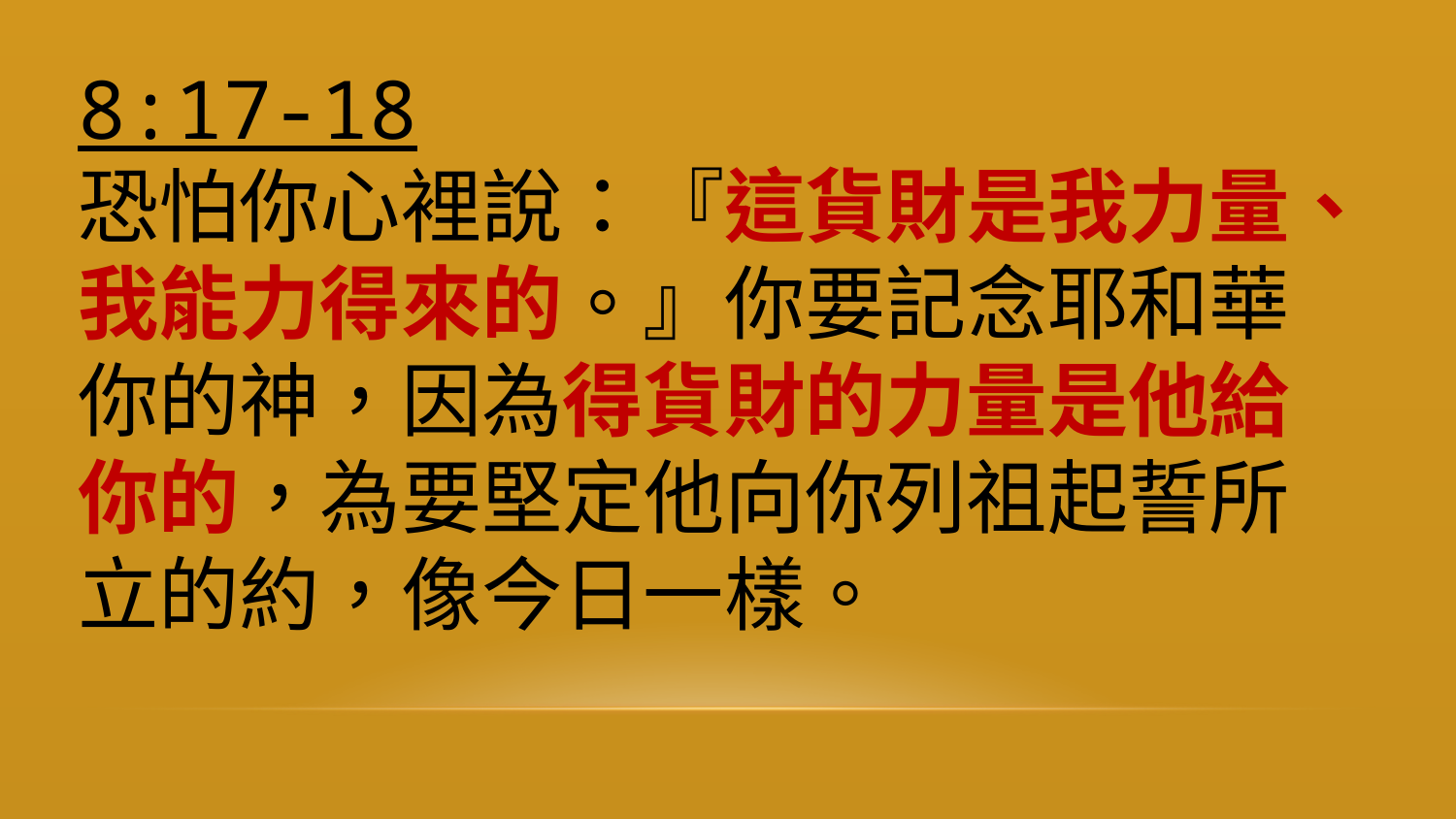

8:17-18
恐怕你心裡說：『這貨財是我力量、我能力得來的。』你要記念耶和華你的神，因為得貨財的力量是他給你的，為要堅定他向你列祖起誓所立的約，像今日一樣。